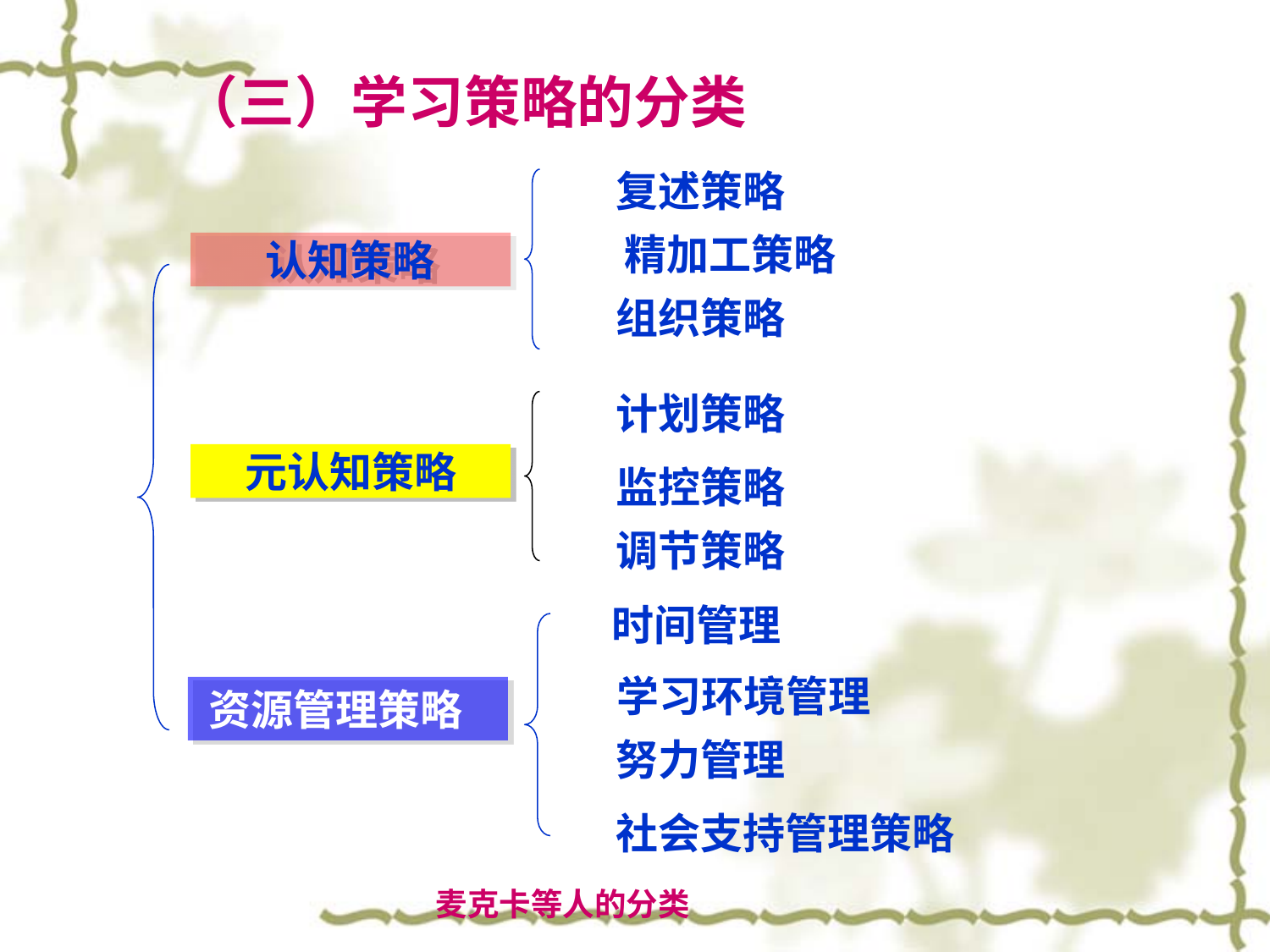

# （三）学习策略的分类
复述策略

 精加工策略
认知策略

组织策略
计划策略

元认知策略
监控策略
调节策略
时间管理

学习环境管理
 资源管理策略

努力管理
社会支持管理策略
麦克卡等人的分类